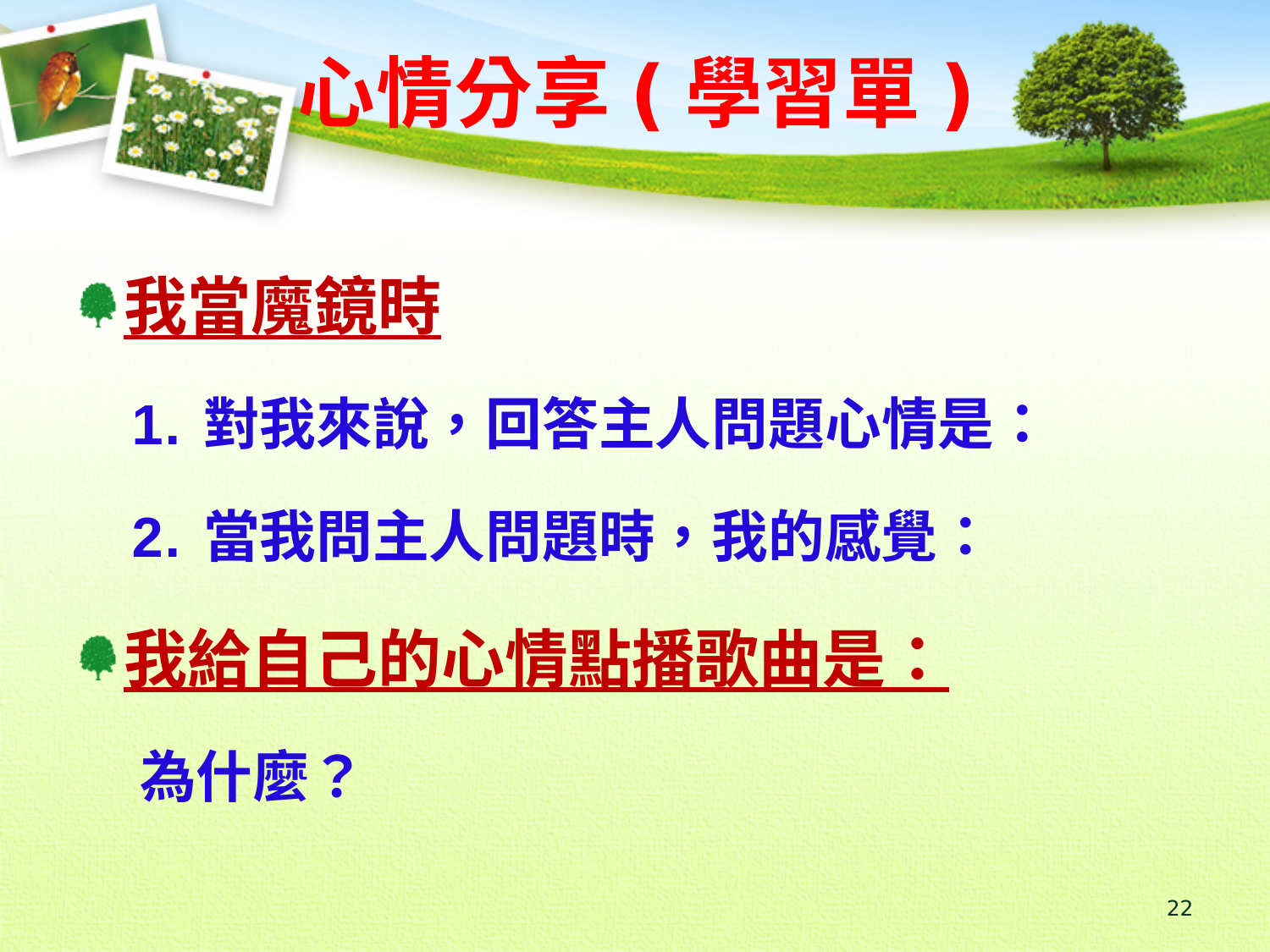

# 心情分享(學習單)
我當魔鏡時
對我來說，回答主人問題心情是：
當我問主人問題時，我的感覺：
我給自己的心情點播歌曲是：
為什麼？
22